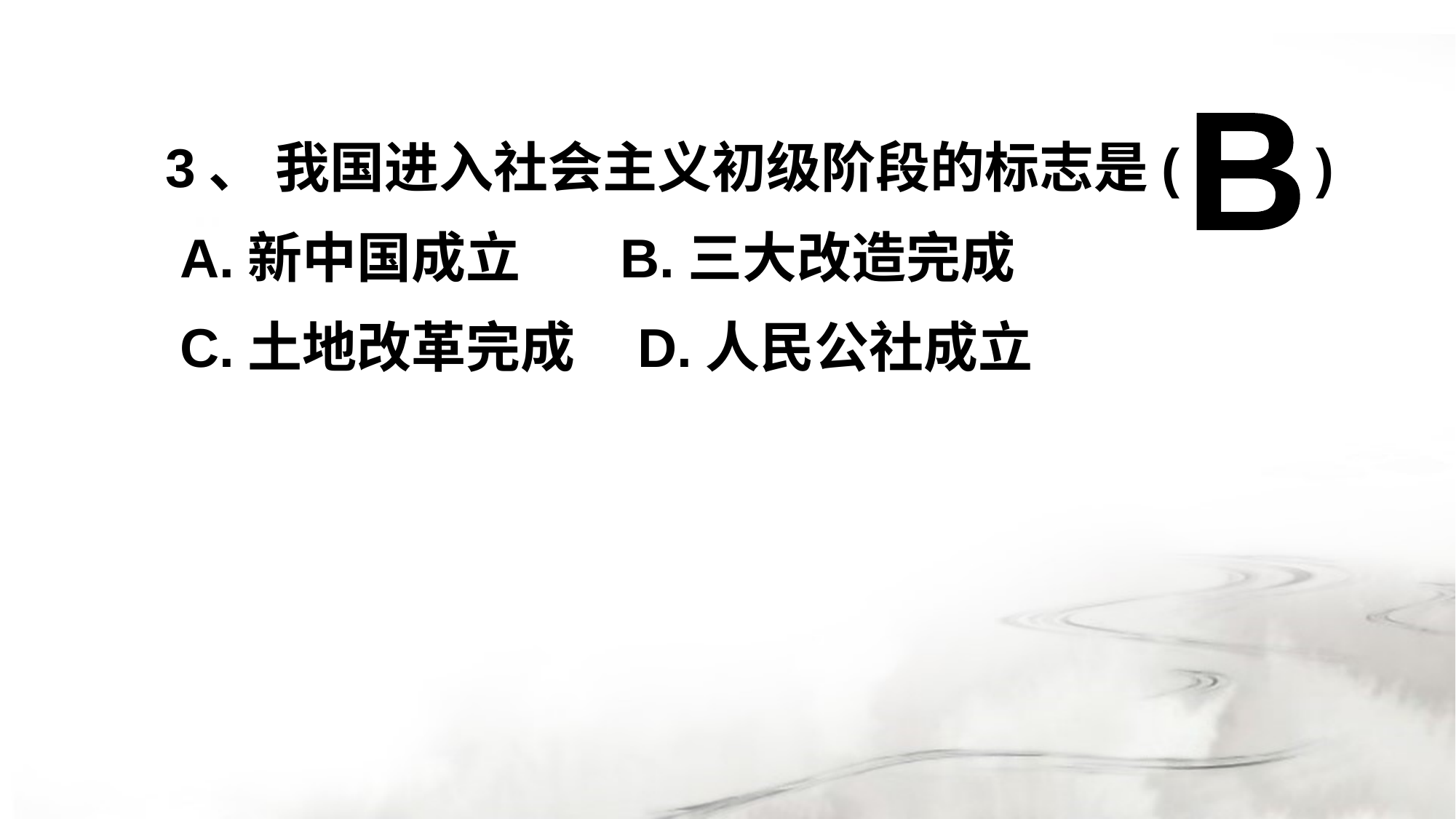

#
B
 3、 我国进入社会主义初级阶段的标志是(         )
  A.新中国成立       B.三大改造完成
  C.土地改革完成    D.人民公社成立